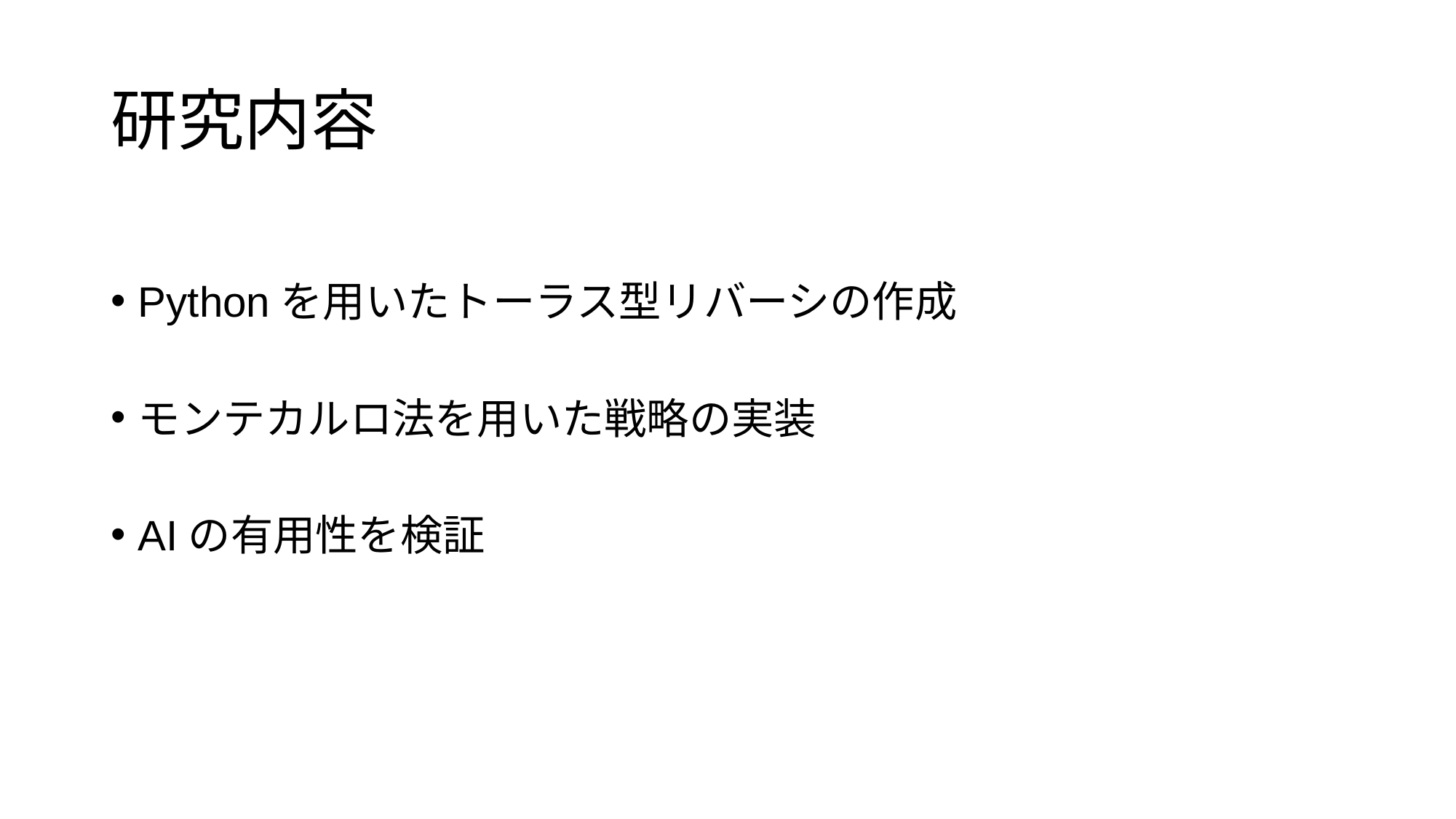

# 研究内容
Pythonを用いたトーラス型リバーシの作成
モンテカルロ法を用いた戦略の実装
AIの有用性を検証